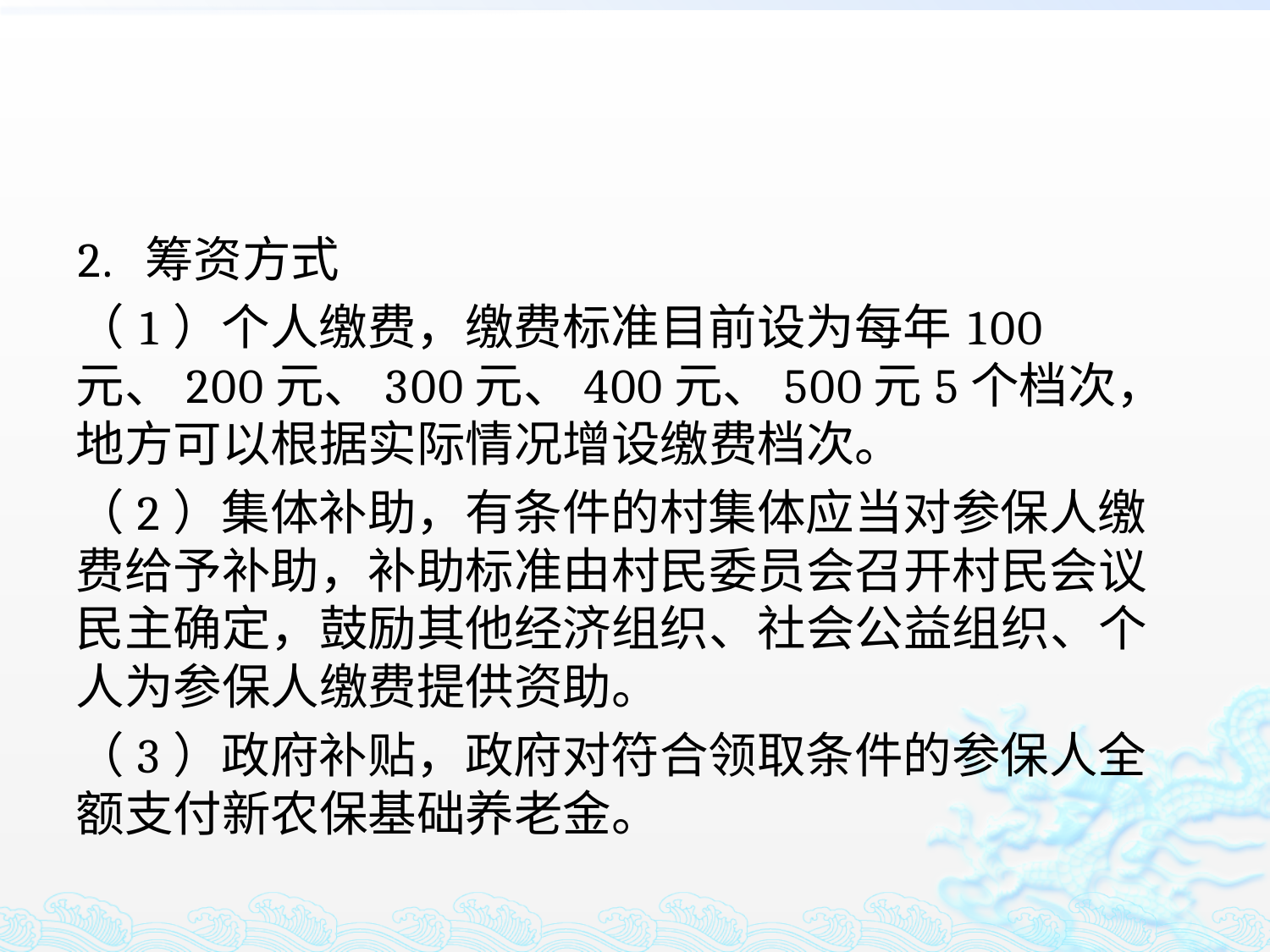

#
2.  筹资方式
（1）个人缴费，缴费标准目前设为每年100元、200元、300元、400元、500元5个档次，地方可以根据实际情况增设缴费档次。
（2）集体补助，有条件的村集体应当对参保人缴费给予补助，补助标准由村民委员会召开村民会议民主确定，鼓励其他经济组织、社会公益组织、个人为参保人缴费提供资助。
（3）政府补贴，政府对符合领取条件的参保人全额支付新农保基础养老金。